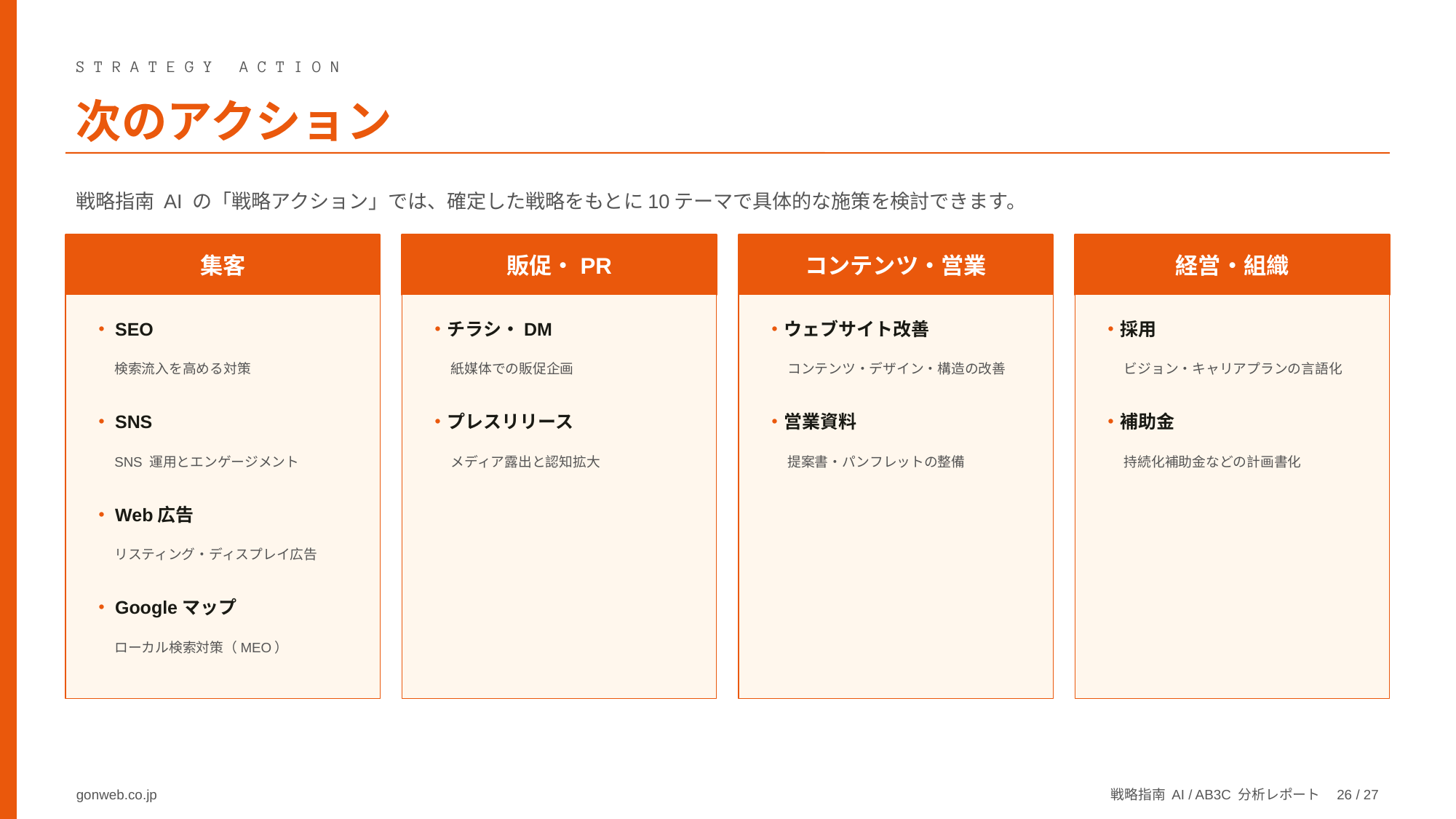

STRATEGY ACTION
次のアクション

戦略指南 AI の「戦略アクション」では、確定した戦略をもとに10テーマで具体的な施策を検討できます。

集客

販促・PR

コンテンツ・営業

経営・組織

・SEO
・チラシ・DM
・ウェブサイト改善
・採用
検索流入を高める対策
紙媒体での販促企画
コンテンツ・デザイン・構造の改善
ビジョン・キャリアプランの言語化
・SNS
・プレスリリース
・営業資料
・補助金
SNS 運用とエンゲージメント
メディア露出と認知拡大
提案書・パンフレットの整備
持続化補助金などの計画書化
・Web広告
リスティング・ディスプレイ広告
・Googleマップ
ローカル検索対策（MEO）
gonweb.co.jp
戦略指南 AI / AB3C 分析レポート　26 / 27